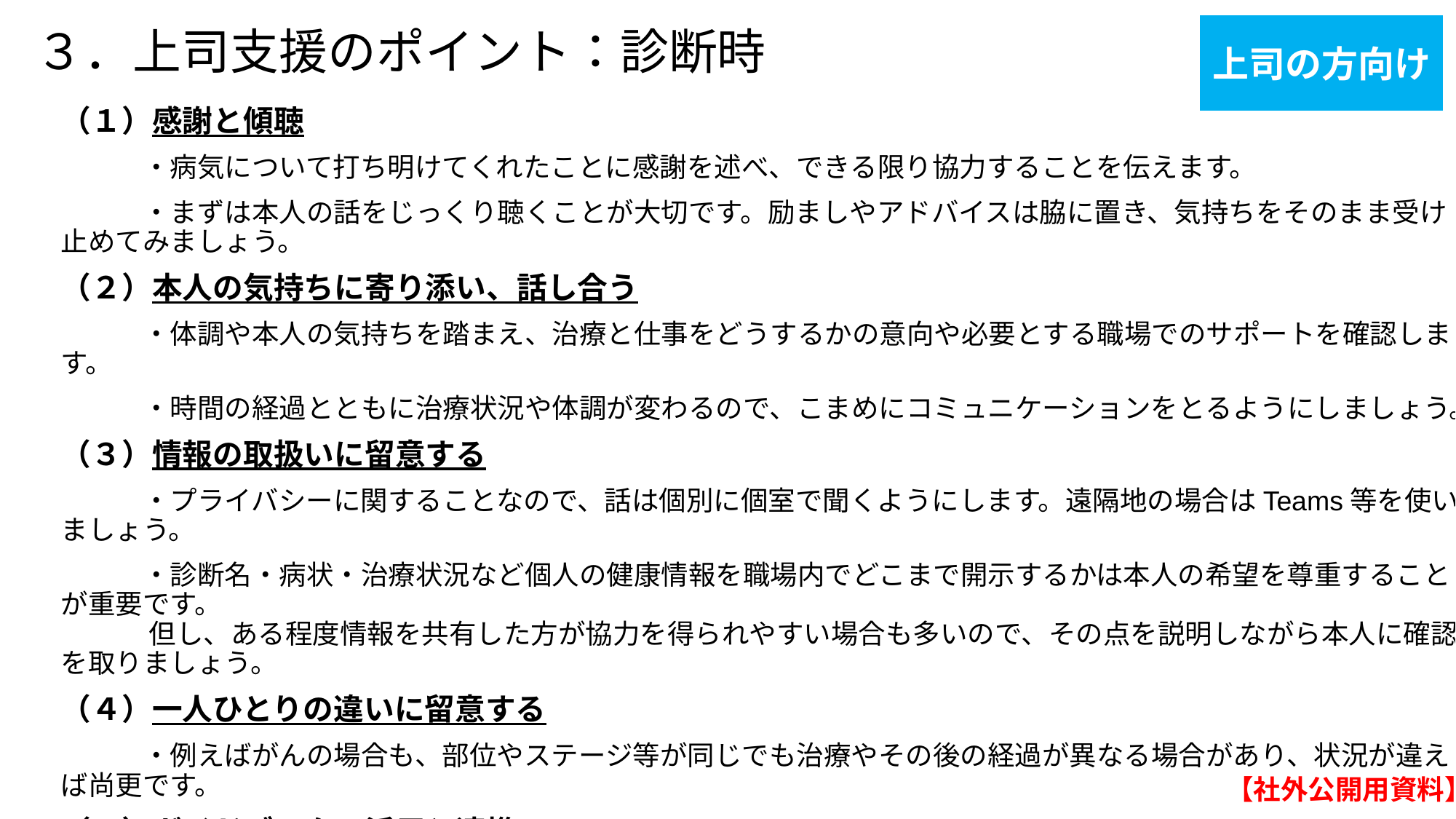

上司の方向け
# ３．上司支援のポイント：診断時
（１）感謝と傾聴
　　　・病気について打ち明けてくれたことに感謝を述べ、できる限り協力することを伝えます。
　　　・まずは本人の話をじっくり聴くことが大切です。励ましやアドバイスは脇に置き、気持ちをそのまま受け止めてみましょう。
（２）本人の気持ちに寄り添い、話し合う
　　　・体調や本人の気持ちを踏まえ、治療と仕事をどうするかの意向や必要とする職場でのサポートを確認します。
　　　・時間の経過とともに治療状況や体調が変わるので、こまめにコミュニケーションをとるようにしましょう。
（３）情報の取扱いに留意する
　　　・プライバシーに関することなので、話は個別に個室で聞くようにします。遠隔地の場合はTeams等を使いましょう。
　　　・診断名・病状・治療状況など個人の健康情報を職場内でどこまで開示するかは本人の希望を尊重することが重要です。
　　　 但し、ある程度情報を共有した方が協力を得られやすい場合も多いので、その点を説明しながら本人に確認を取りましょう。
（４）一人ひとりの違いに留意する
　　　・例えばがんの場合も、部位やステージ等が同じでも治療やその後の経過が異なる場合があり、状況が違えば尚更です。
（５）ガイドブックの活用と連携
　　　・本人向けの本ガイドブックを渡し、会社で利用できる制度などを紹介します。上司の方も、本人向けガイドブックの内容を
       確認しておいてください。
　　　・人事部とも情報共有の上、連携し、利用できる制度、職場で必要な配慮などにつき確認します。
【社外公開用資料】